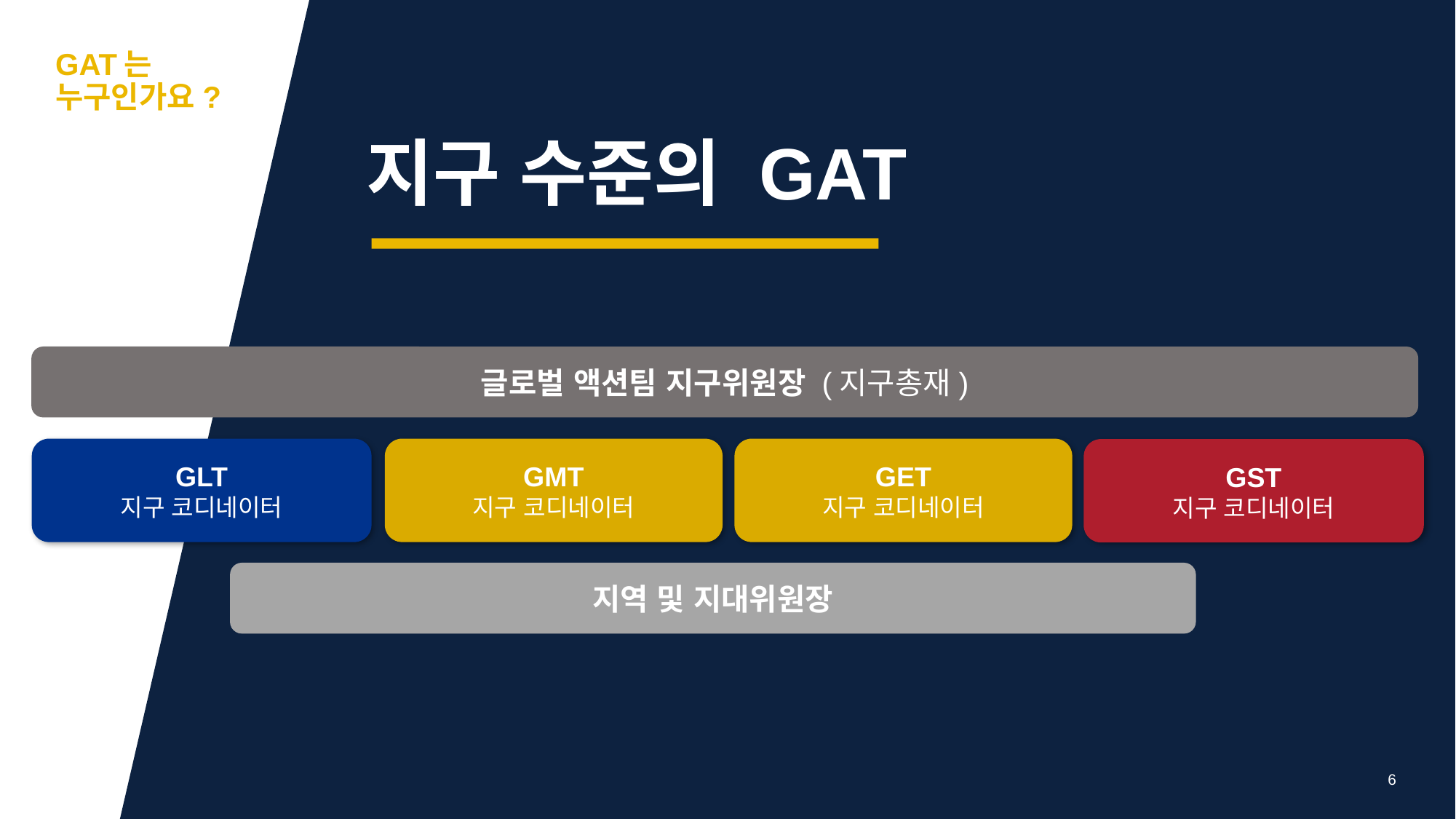

aa

GAT는 누구인가요?
지구 수준의 GAT
글로벌 액션팀 지구위원장 (지구총재)
GLT
지구 코디네이터
GET
지구 코디네이터
GST
지구 코디네이터
지역 및 지대위원장
GMT
지구 코디네이터
6